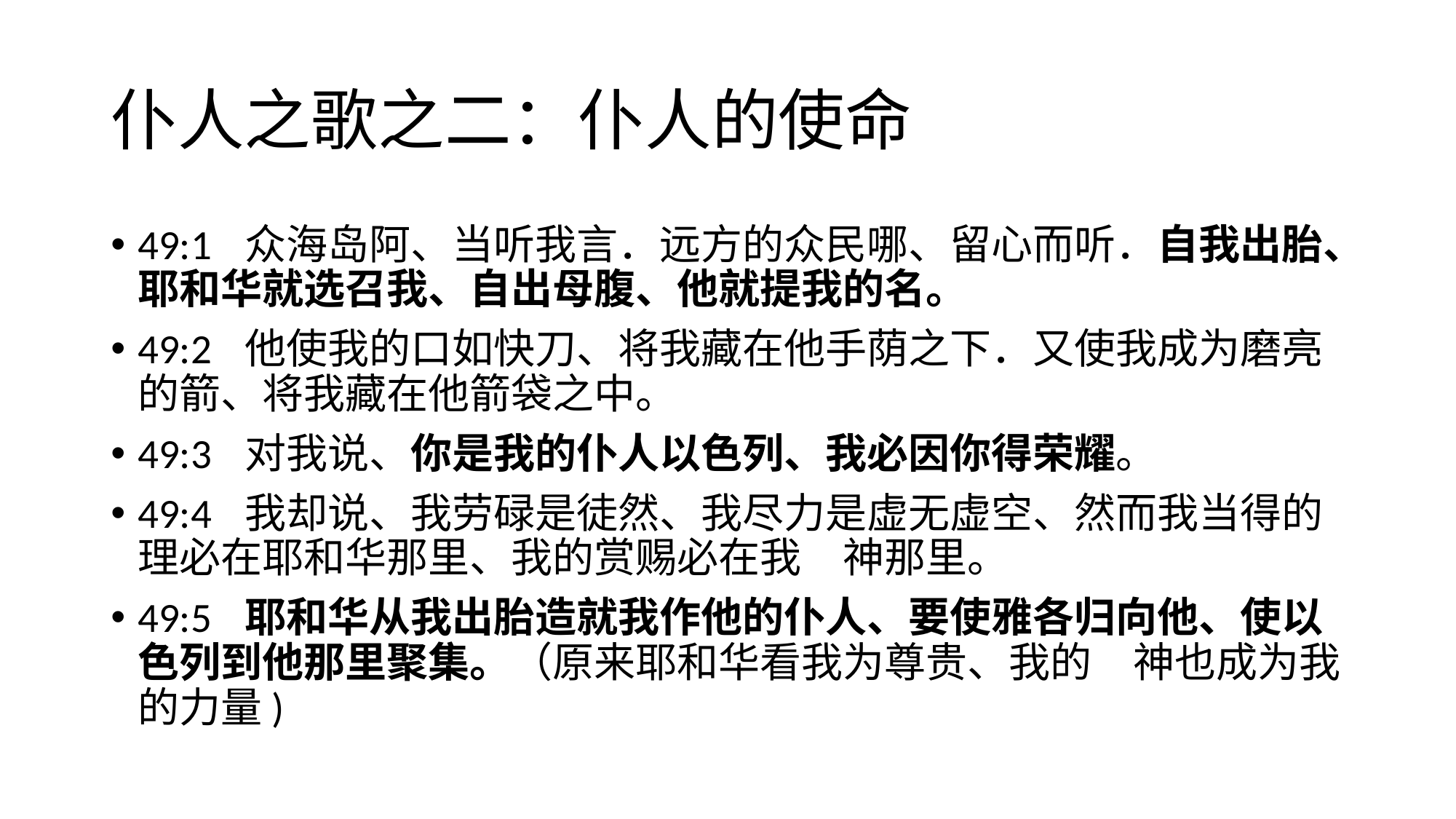

# 仆人之歌之二：仆人的使命
49:1	众海岛阿、当听我言．远方的众民哪、留心而听．自我出胎、耶和华就选召我、自出母腹、他就提我的名。
49:2	他使我的口如快刀、将我藏在他手荫之下．又使我成为磨亮的箭、将我藏在他箭袋之中。
49:3	对我说、你是我的仆人以色列、我必因你得荣耀。
49:4	我却说、我劳碌是徒然、我尽力是虚无虚空、然而我当得的理必在耶和华那里、我的赏赐必在我　神那里。
49:5	耶和华从我出胎造就我作他的仆人、要使雅各归向他、使以色列到他那里聚集。（原来耶和华看我为尊贵、我的　神也成为我的力量)